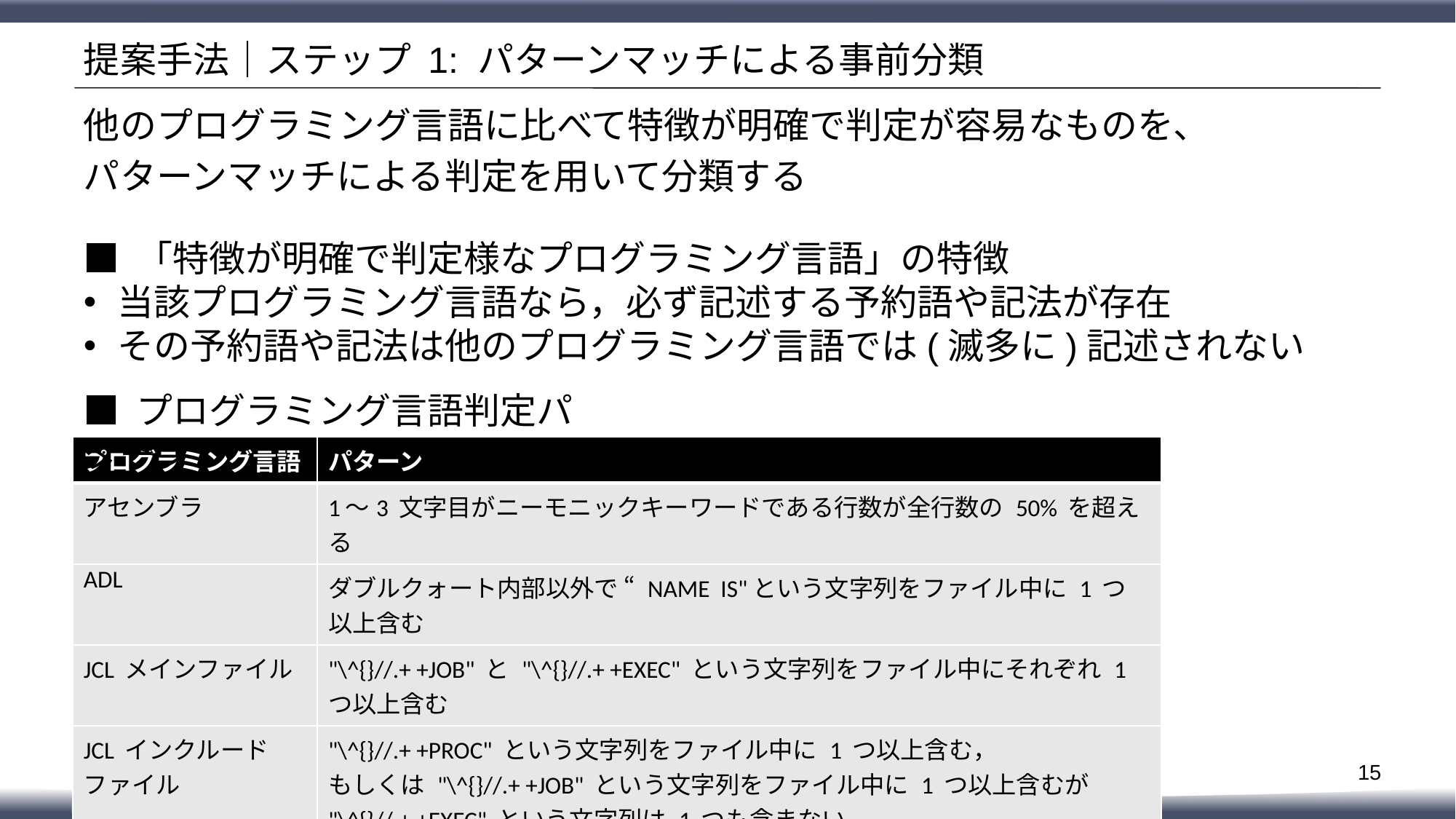

# 提案手法｜ステップ 1: パターンマッチによる事前分類
他のプログラミング言語に比べて特徴が明確で判定が容易なものを、
パターンマッチによる判定を用いて分類する
■ 「特徴が明確で判定様なプログラミング言語」の特徴
当該プログラミング言語なら，必ず記述する予約語や記法が存在
その予約語や記法は他のプログラミング言語では(滅多に)記述されない
■ プログラミング言語判定パターン
| プログラミング言語 | パターン |
| --- | --- |
| アセンブラ | 1〜3 文字目がニーモニックキーワードである行数が全行数の 50% を超える |
| ADL | ダブルクォート内部以外で “ NAME IS"という文字列をファイル中に 1 つ以上含む |
| JCL メインファイル | "\^{}//.+ +JOB" と "\^{}//.+ +EXEC" という文字列をファイル中にそれぞれ 1 つ以上含む |
| JCL インクルードファイル | "\^{}//.+ +PROC" という文字列をファイル中に 1 つ以上含む， もしくは "\^{}//.+ +JOB" という文字列をファイル中に 1 つ以上含むが "\^{}//.+ +EXEC" という文字列は 1 つも含まない |
| Telon | "TRANPORT MM/DD/YY HH:MM:SS" という文字列をファイル中に 1 つ以上含む |
15